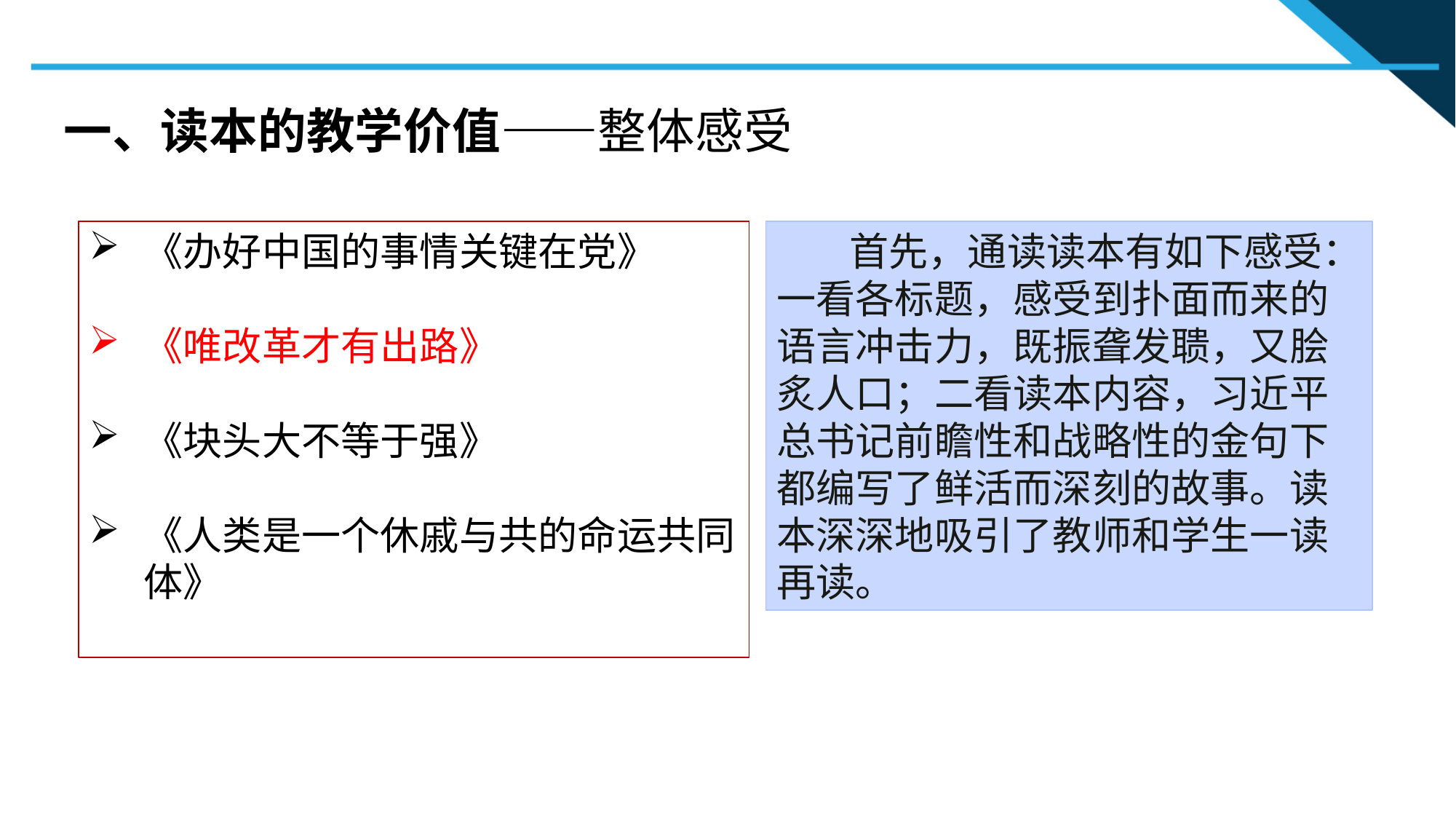

一、读本的教学价值——整体感受
《办好中国的事情关键在党》

《唯改革才有出路》

《块头大不等于强》

《人类是一个休戚与共的命运共同体》

   首先，通读读本有如下感受：一看各标题，感受到扑面而来的语言冲击力，既振聋发聩，又脍炙人口；二看读本内容，习近平总书记前瞻性和战略性的金句下都编写了鲜活而深刻的故事。读本深深地吸引了教师和学生一读再读。